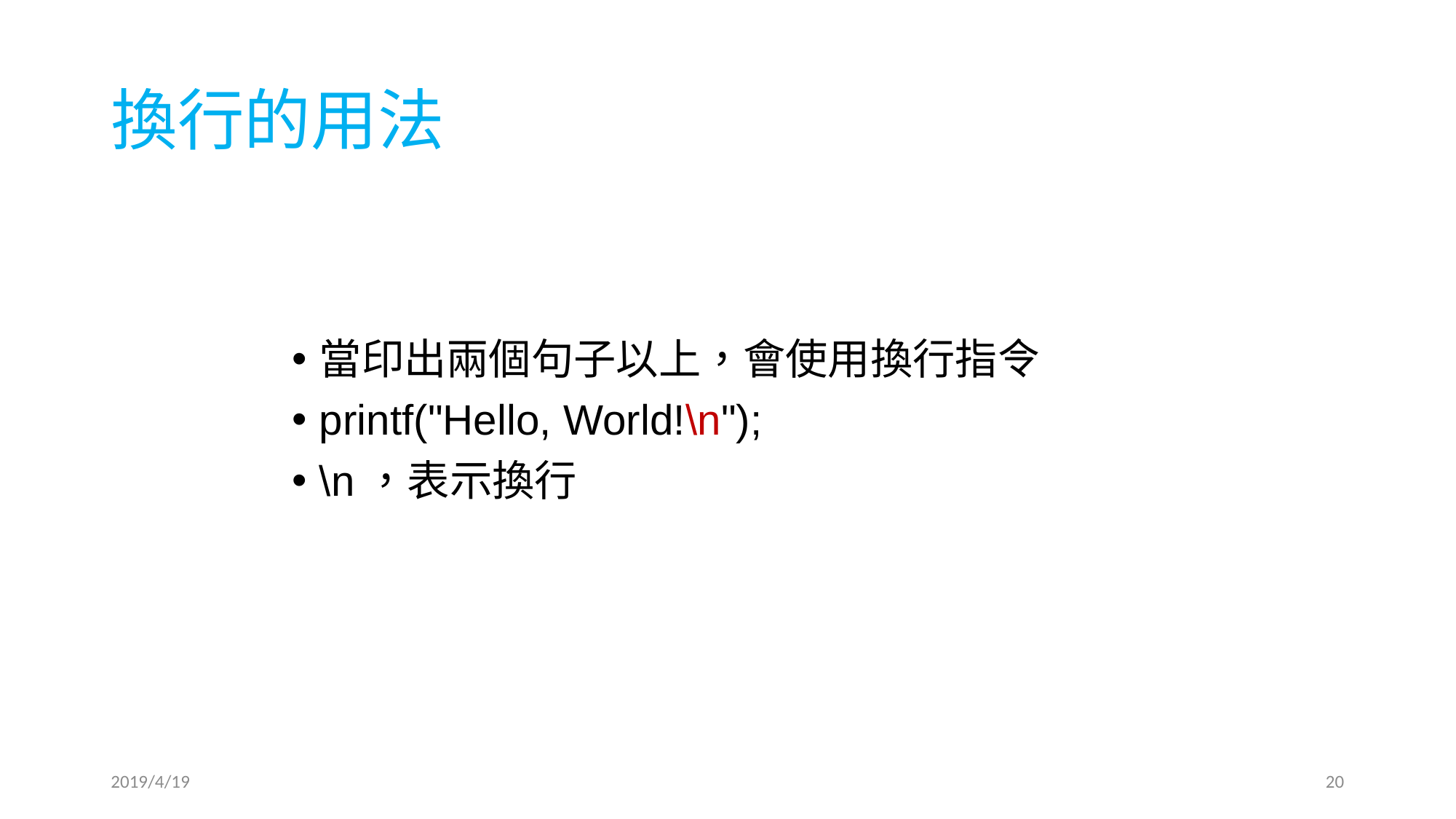

# 換行的用法
當印出兩個句子以上，會使用換行指令
printf("Hello, World!\n");
\n，表示換行
2019/4/19
20